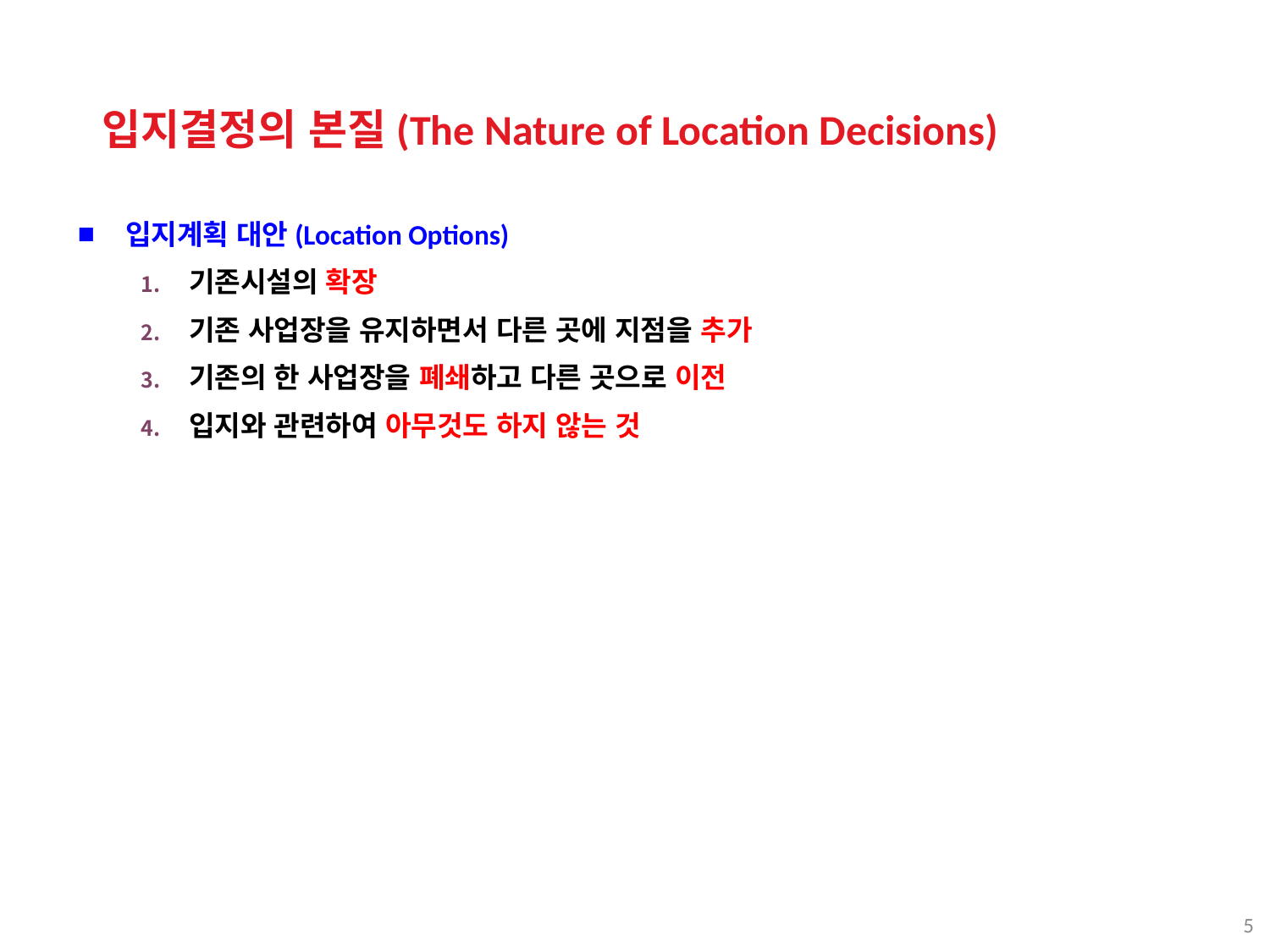

입지결정의 본질(The Nature of Location Decisions)
입지계획 대안(Location Options)
기존시설의 확장
기존 사업장을 유지하면서 다른 곳에 지점을 추가
기존의 한 사업장을 폐쇄하고 다른 곳으로 이전
입지와 관련하여 아무것도 하지 않는 것
5